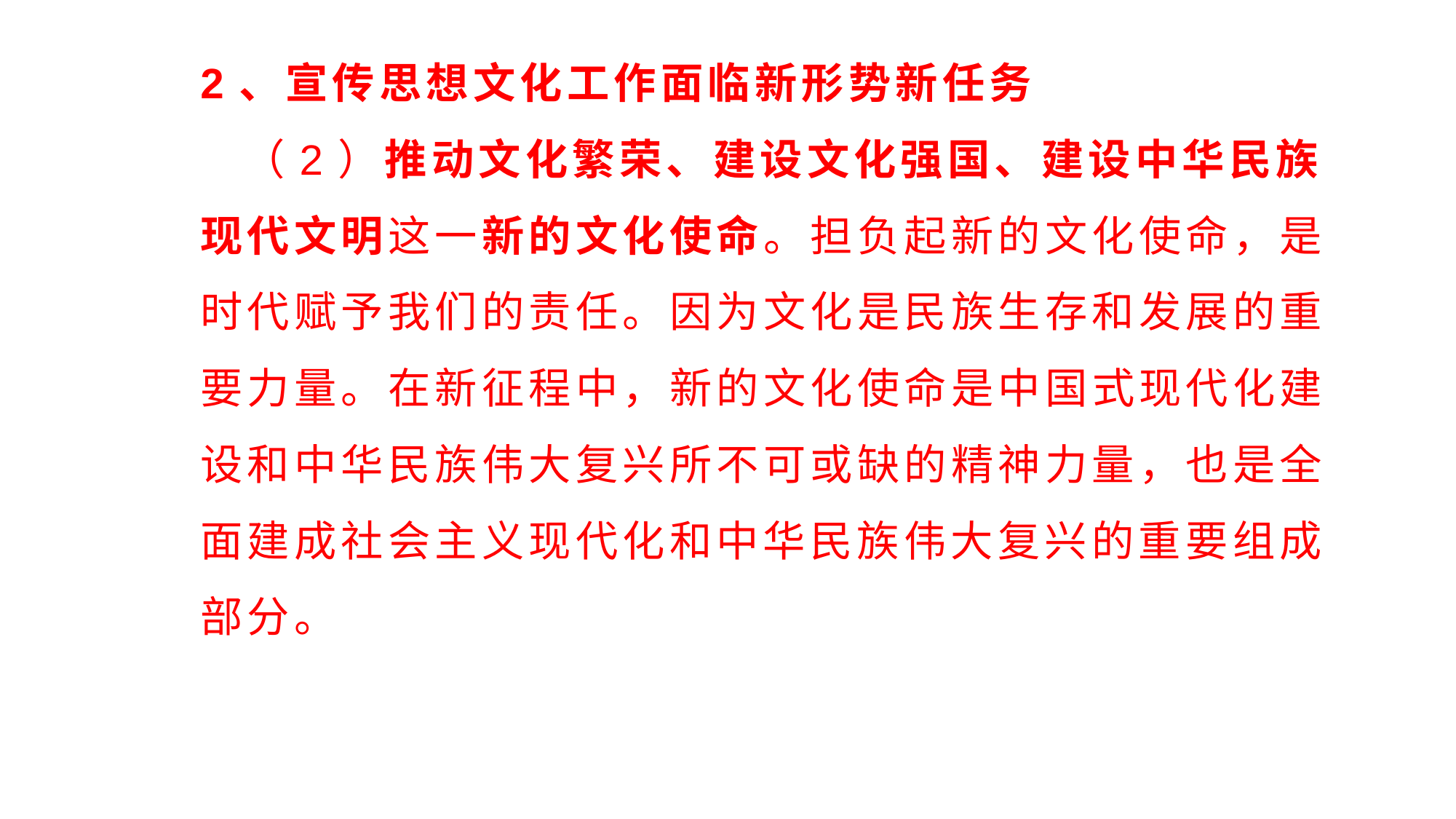

# 2、宣传思想文化工作面临新形势新任务 （2）推动文化繁荣、建设文化强国、建设中华民族现代文明这一新的文化使命。担负起新的文化使命，是时代赋予我们的责任。因为文化是民族生存和发展的重要力量。在新征程中，新的文化使命是中国式现代化建设和中华民族伟大复兴所不可或缺的精神力量，也是全面建成社会主义现代化和中华民族伟大复兴的重要组成部分。